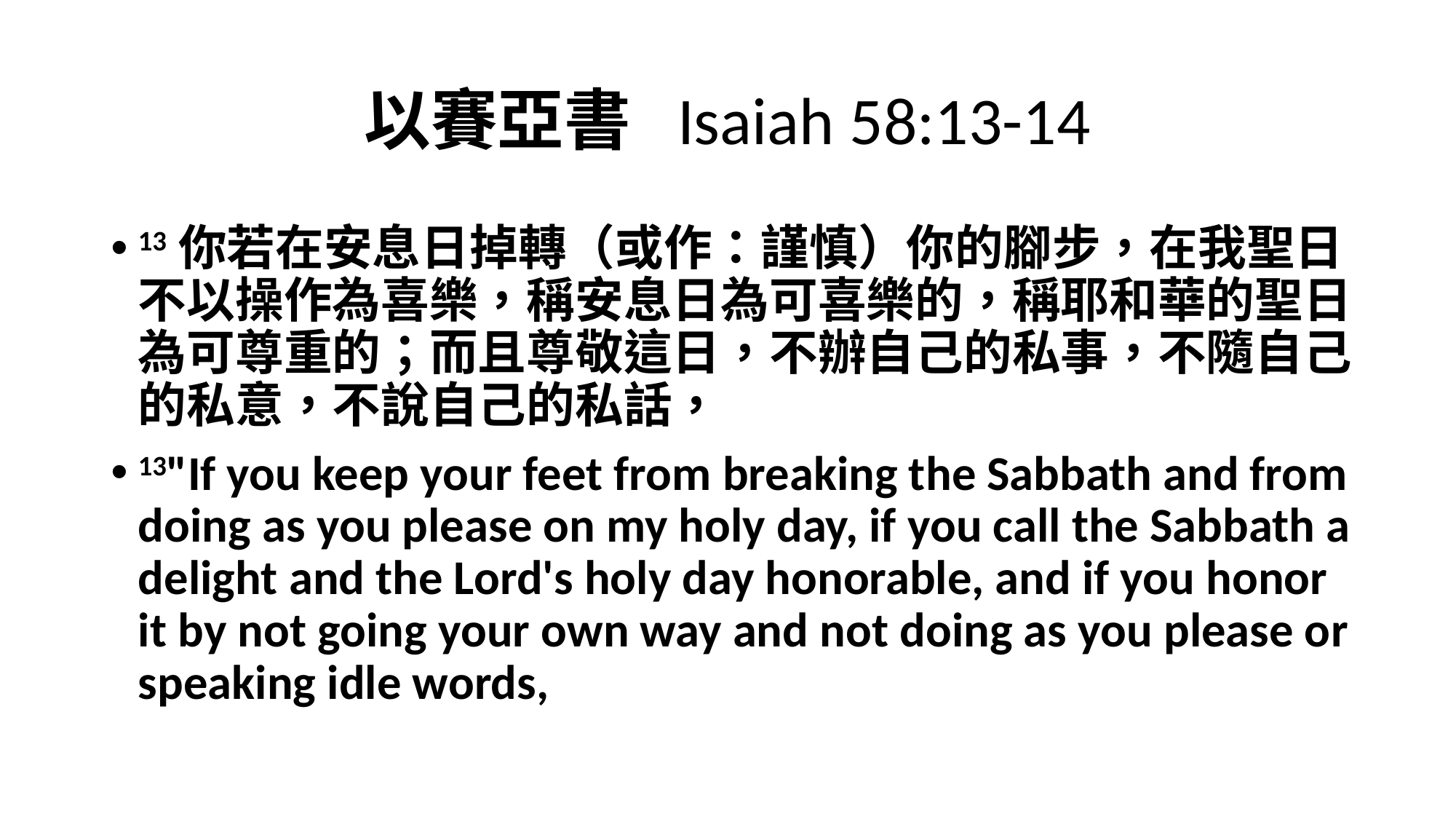

# 以賽亞書  Isaiah 58:13-14
13你若在安息日掉轉（或作：謹慎）你的腳步，在我聖日不以操作為喜樂，稱安息日為可喜樂的，稱耶和華的聖日為可尊重的；而且尊敬這日，不辦自己的私事，不隨自己的私意，不說自己的私話，
13"If you keep your feet from breaking the Sabbath and from doing as you please on my holy day, if you call the Sabbath a delight and the Lord's holy day honorable, and if you honor it by not going your own way and not doing as you please or speaking idle words,